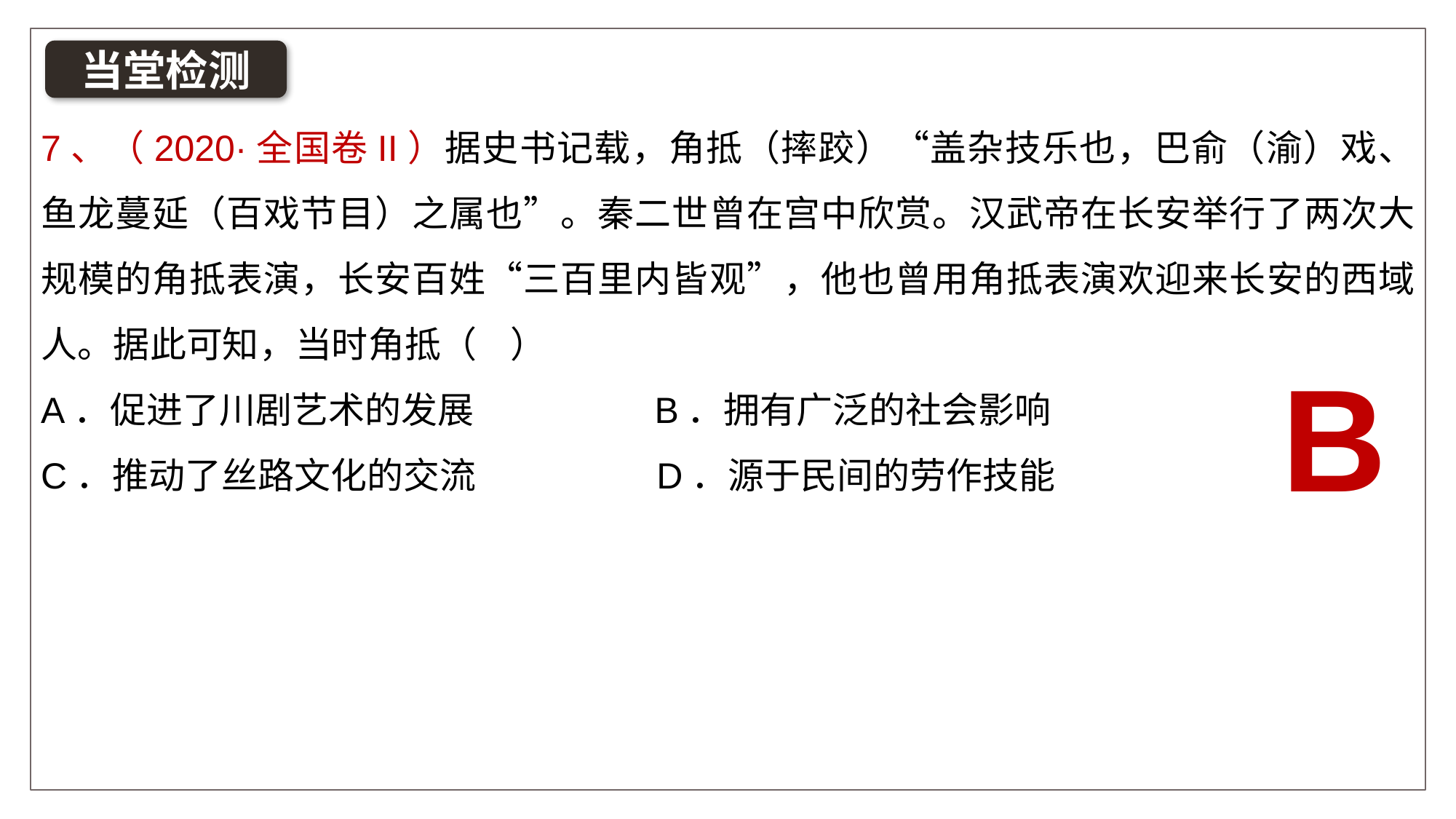

当堂检测
7、（2020·全国卷II）据史书记载，角抵（摔跤）“盖杂技乐也，巴俞（渝）戏、鱼龙蔓延（百戏节目）之属也”。秦二世曾在宫中欣赏。汉武帝在长安举行了两次大规模的角抵表演，长安百姓“三百里内皆观”，他也曾用角抵表演欢迎来长安的西域人。据此可知，当时角抵（    ）
A．促进了川剧艺术的发展                     B．拥有广泛的社会影响
C．推动了丝路文化的交流                     D．源于民间的劳作技能
B